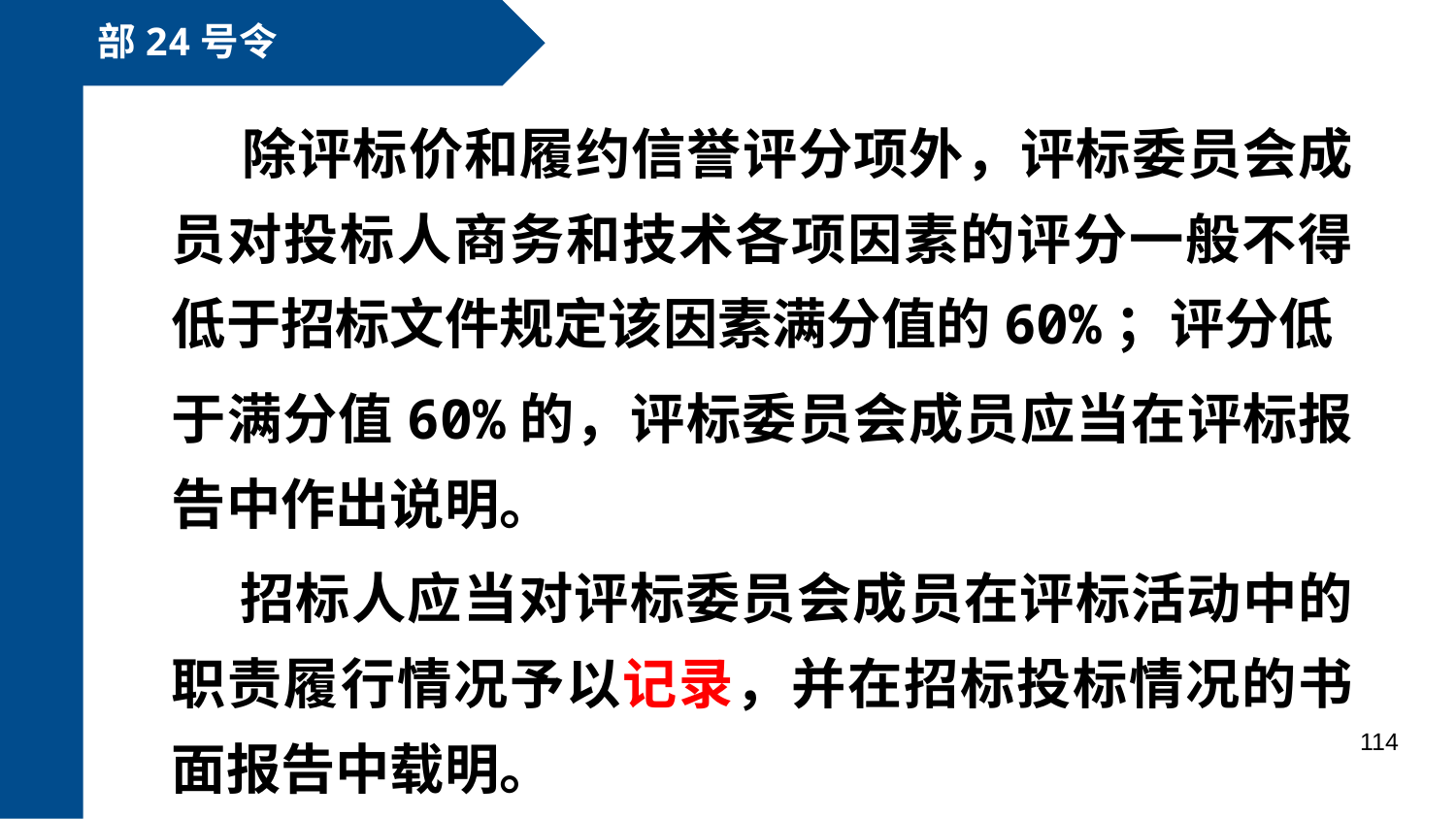

部24号令
    除评标价和履约信誉评分项外，评标委员会成员对投标人商务和技术各项因素的评分一般不得低于招标文件规定该因素满分值的60%；评分低
于满分值60%的，评标委员会成员应当在评标报告中作出说明。
    招标人应当对评标委员会成员在评标活动中的职责履行情况予以记录，并在招标投标情况的书面报告中载明。
114